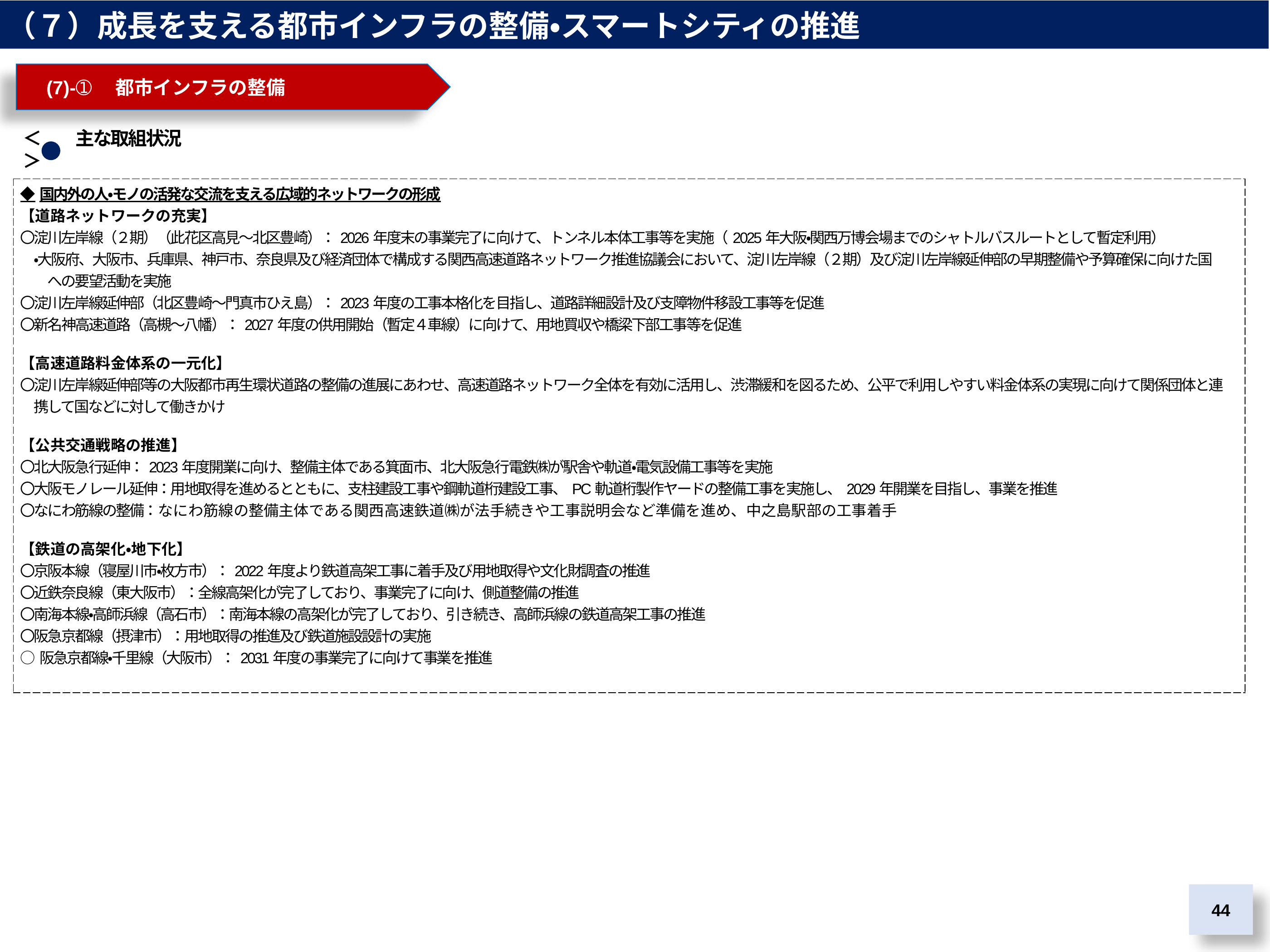

（７）成長を支える都市インフラの整備・スマートシティの推進
　(7)-➀　都市インフラの整備
＜　　主な取組状況＞

| ◆国内外の人・モノの活発な交流を支える広域的ネットワークの形成 【道路ネットワークの充実】 〇淀川左岸線（２期）（此花区高見～北区豊崎）：2026年度末の事業完了に向けて、トンネル本体工事等を実施（2025年大阪・関西万博会場までのシャトルバスルートとして暫定利用） 　・大阪府、大阪市、兵庫県、神戸市、奈良県及び経済団体で構成する関西高速道路ネットワーク推進協議会において、淀川左岸線（２期）及び淀川左岸線延伸部の早期整備や予算確保に向けた国 　　への要望活動を実施 〇淀川左岸線延伸部（北区豊崎～門真市ひえ島）：2023年度の工事本格化を目指し、道路詳細設計及び支障物件移設工事等を促進 〇新名神高速道路（高槻～八幡）：2027年度の供用開始（暫定４車線）に向けて、用地買収や橋梁下部工事等を促進 【高速道路料金体系の一元化】 〇淀川左岸線延伸部等の大阪都市再生環状道路の整備の進展にあわせ、高速道路ネットワーク全体を有効に活用し、渋滞緩和を図るため、公平で利⽤しやすい料⾦体系の実現に向けて関係団体と連 　携して国などに対して働きかけ 【公共交通戦略の推進】 〇北大阪急行延伸：2023年度開業に向け、整備主体である箕面市、北大阪急行電鉄㈱が駅舎や軌道・電気設備工事等を実施 〇大阪モノレール延伸：用地取得を進めるとともに、支柱建設工事や鋼軌道桁建設工事、PC軌道桁製作ヤードの整備工事を実施し、2029年開業を目指し、事業を推進 〇なにわ筋線の整備：なにわ筋線の整備主体である関西高速鉄道㈱が法手続きや工事説明会など準備を進め、中之島駅部の工事着手 【鉄道の高架化・地下化】 〇京阪本線（寝屋川市・枚方市）：2022年度より鉄道高架工事に着手及び用地取得や文化財調査の推進 〇近鉄奈良線（東大阪市）：全線高架化が完了しており、事業完了に向け、側道整備の推進 〇南海本線・高師浜線（高石市）：南海本線の高架化が完了しており、引き続き、高師浜線の鉄道高架工事の推進 〇阪急京都線（摂津市）：用地取得の推進及び鉄道施設設計の実施 ○阪急京都線・千里線（大阪市）：2031年度の事業完了に向けて事業を推進 |
| --- |
44